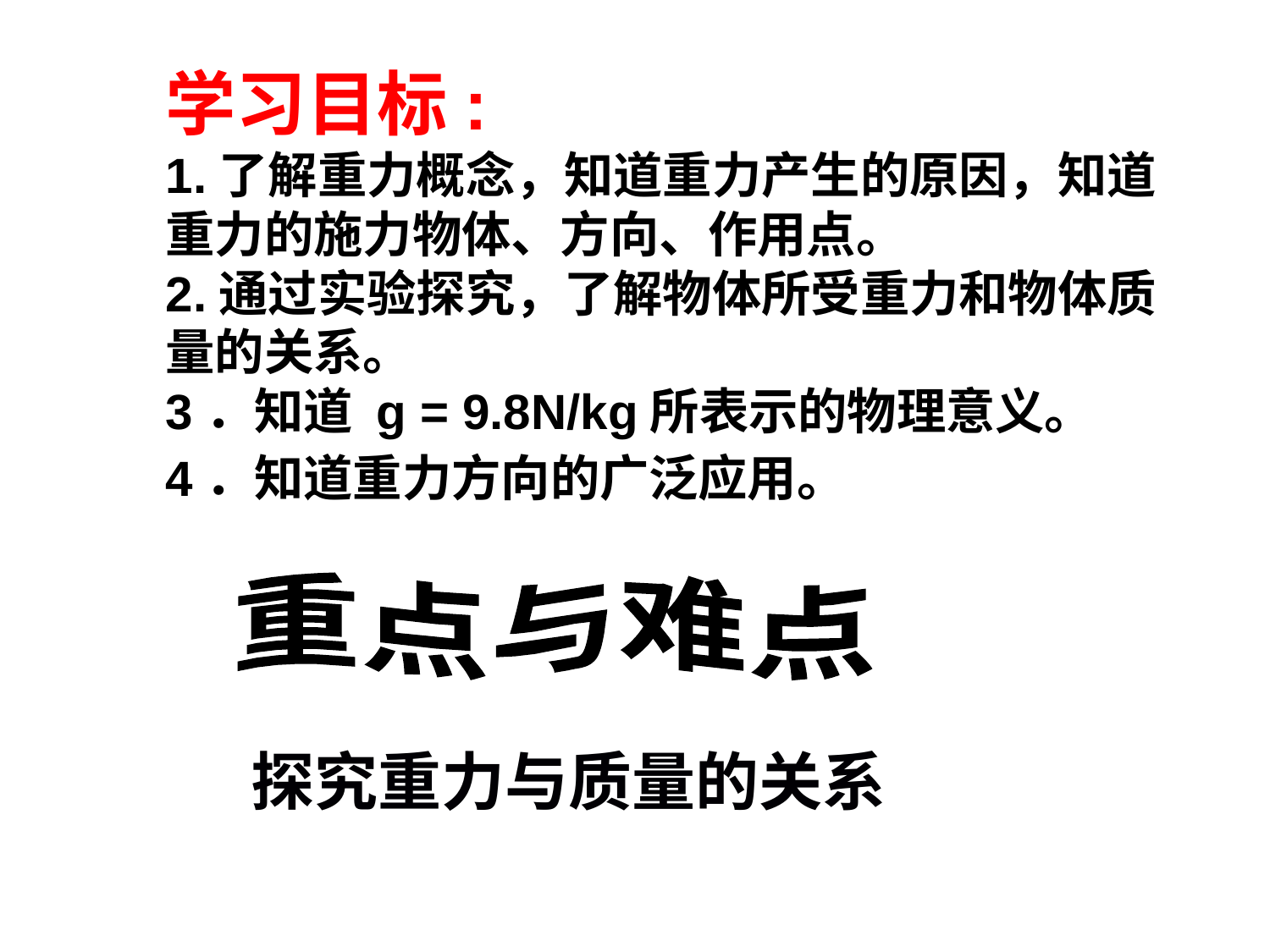

学习目标:
1.了解重力概念，知道重力产生的原因，知道重力的施力物体、方向、作用点。
2.通过实验探究，了解物体所受重力和物体质量的关系。
3．知道 g = 9.8N/kg所表示的物理意义。
4．知道重力方向的广泛应用。
重点与难点
探究重力与质量的关系